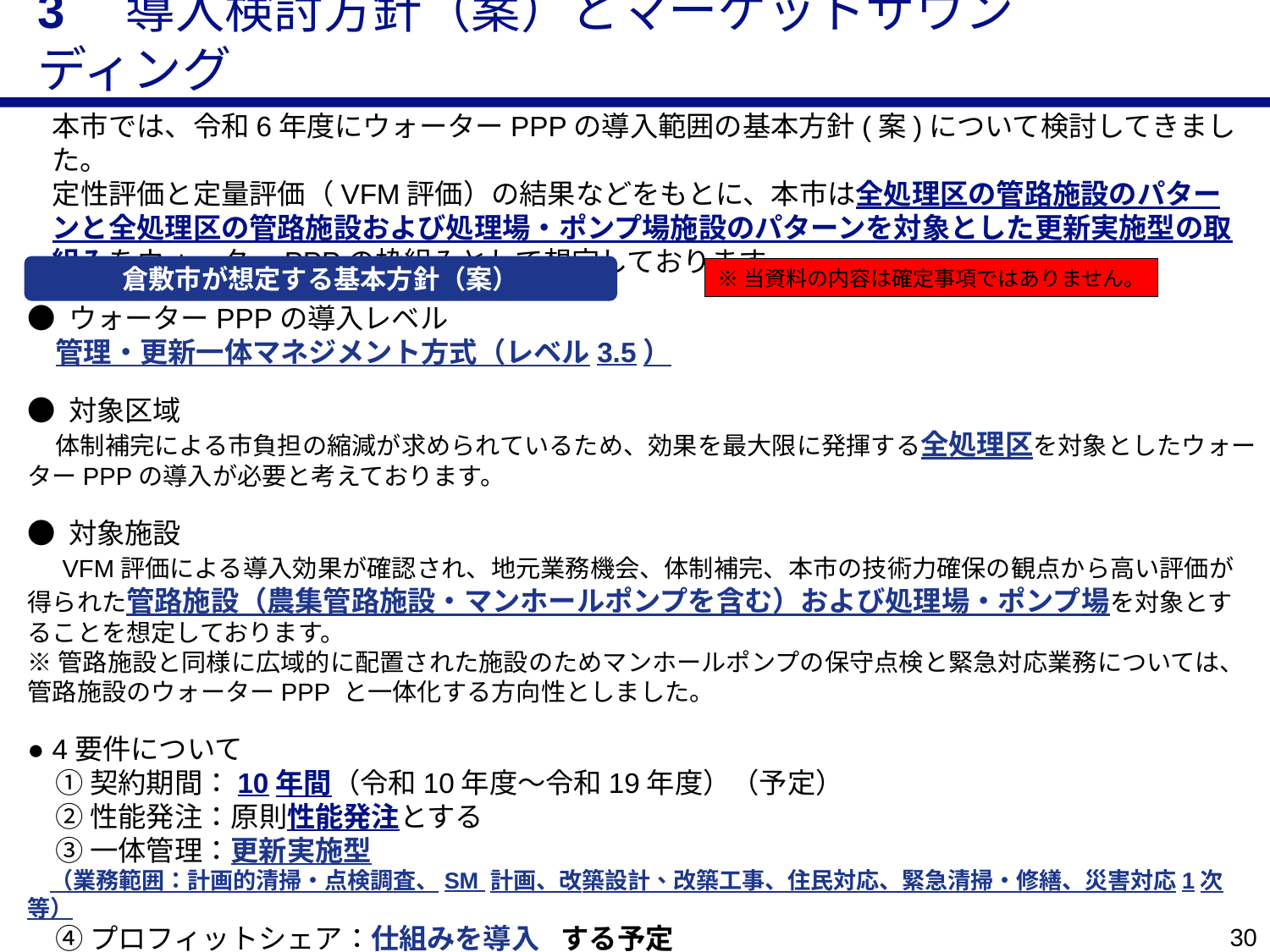

# 3　導入検討方針（案）とマーケットサウンディング
本市では、令和6年度にウォーターPPPの導入範囲の基本方針(案)について検討してきました。
定性評価と定量評価（VFM評価）の結果などをもとに、本市は全処理区の管路施設のパターンと全処理区の管路施設および処理場・ポンプ場施設のパターンを対象とした更新実施型の取組みをウォーターPPPの枠組みとして想定しております。
倉敷市が想定する基本方針（案）
※当資料の内容は確定事項ではありません。
● ウォーターPPPの導入レベル
　管理・更新一体マネジメント方式（レベル3.5）

● 対象区域
　体制補完による市負担の縮減が求められているため、効果を最大限に発揮する全処理区を対象としたウォーターPPPの導入が必要と考えております。

● 対象施設
　VFM評価による導入効果が確認され、地元業務機会、体制補完、本市の技術力確保の観点から高い評価が得られた管路施設（農集管路施設・マンホールポンプを含む）および処理場・ポンプ場を対象とすることを想定しております。
※管路施設と同様に広域的に配置された施設のためマンホールポンプの保守点検と緊急対応業務については、管路施設のウォーターPPP と一体化する方向性としました。

● 4要件について
　① 契約期間：10年間（令和10年度～令和19年度）（予定）
　② 性能発注：原則性能発注とする
　③ 一体管理：更新実施型
　（業務範囲：計画的清掃・点検調査、SM 計画、改築設計、改築工事、住民対応、緊急清掃・修繕、災害対応1次等）
　④ プロフィットシェア：仕組みを導入　する予定
30